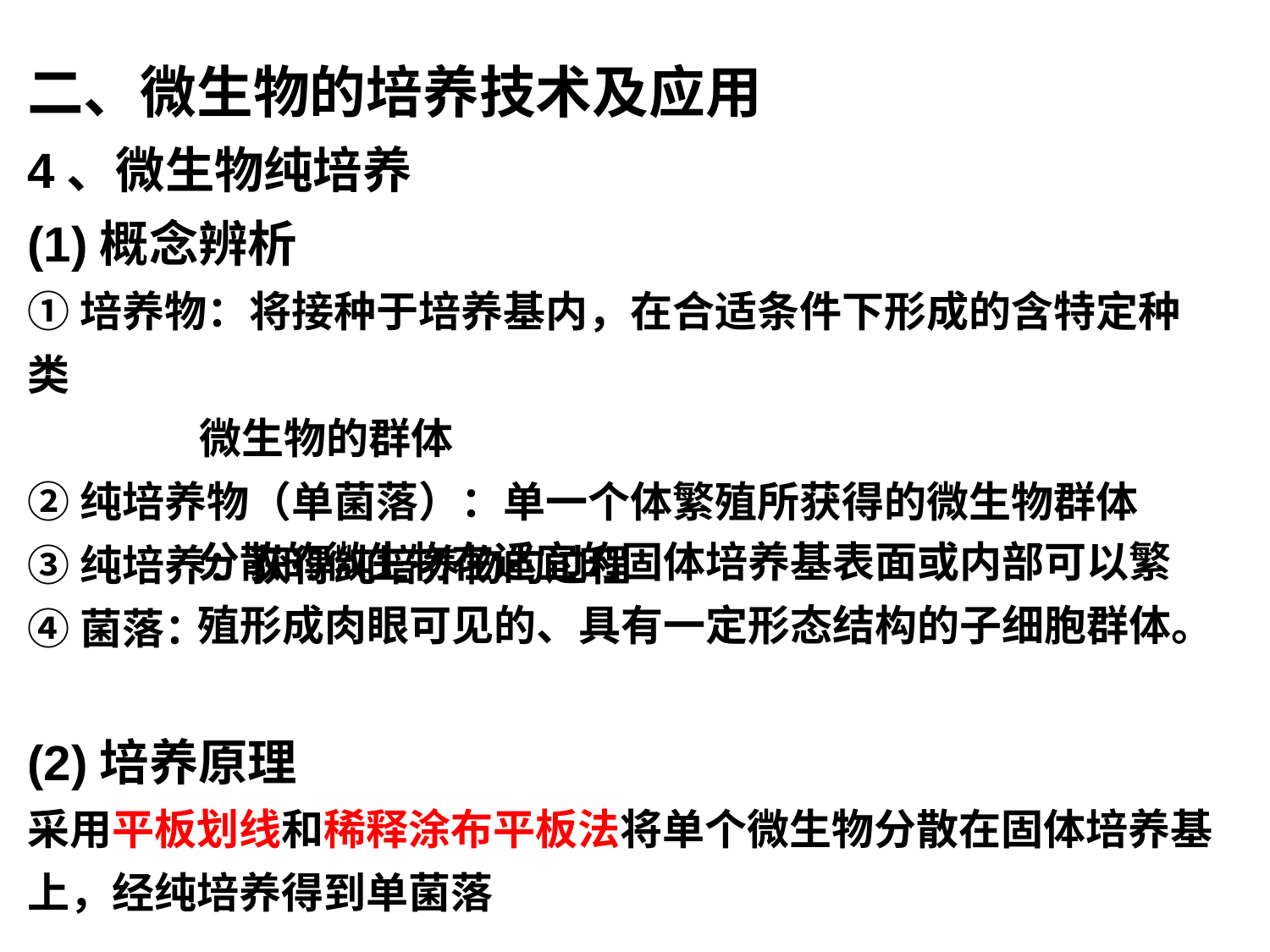

二、微生物的培养技术及应用
4、微生物纯培养
(1)概念辨析
①培养物：将接种于培养基内，在合适条件下形成的含特定种类
                 微生物的群体
②纯培养物（单菌落）：单一个体繁殖所获得的微生物群体
③纯培养：获得纯培养物的过程
④菌落：

(2)培养原理
采用平板划线和稀释涂布平板法将单个微生物分散在固体培养基上，经纯培养得到单菌落
分散的微生物在适宜的固体培养基表面或内部可以繁殖形成肉眼可见的、具有一定形态结构的子细胞群体。